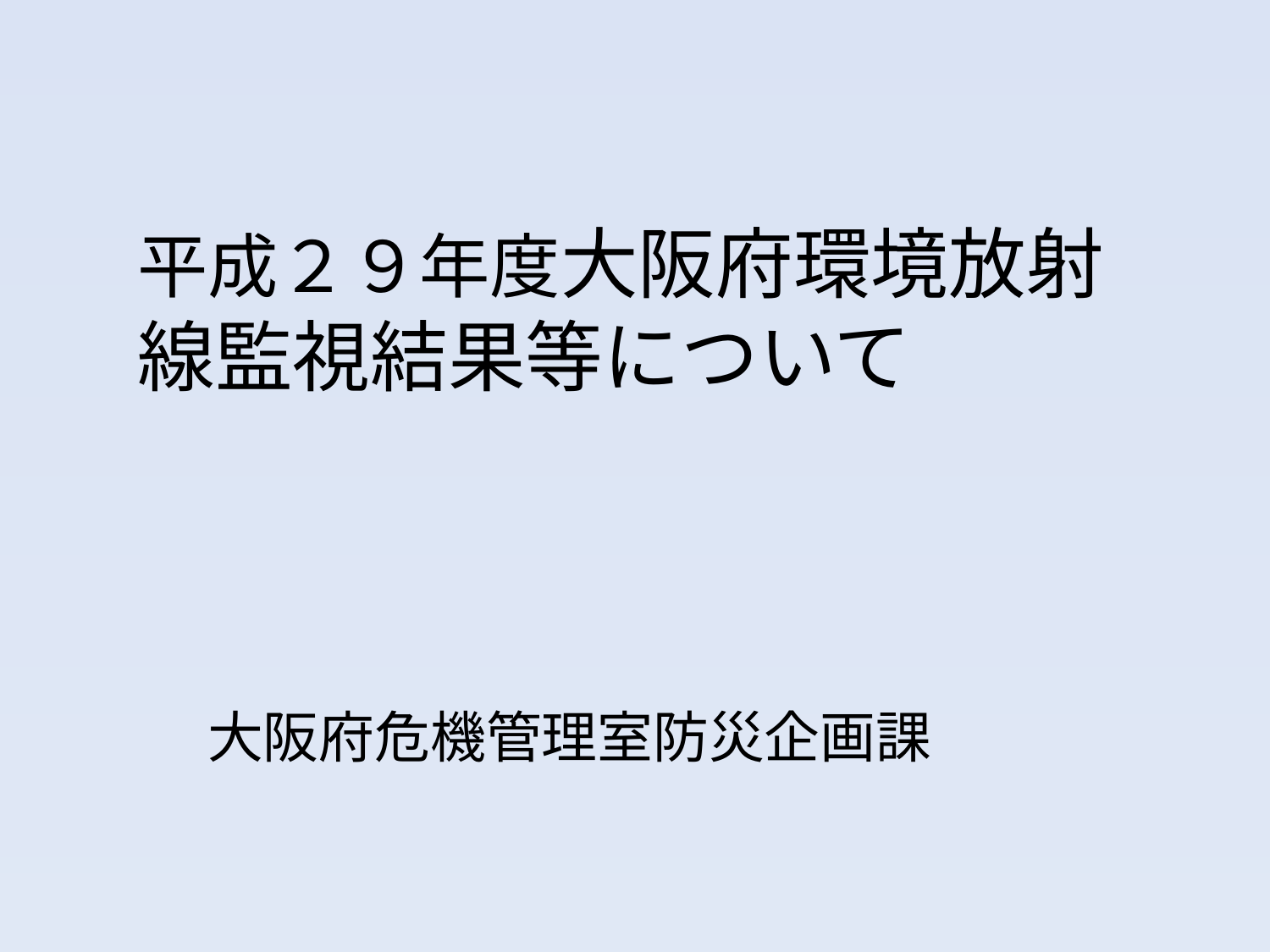

# 平成２９年度大阪府環境放射線監視結果等について
大阪府危機管理室防災企画課